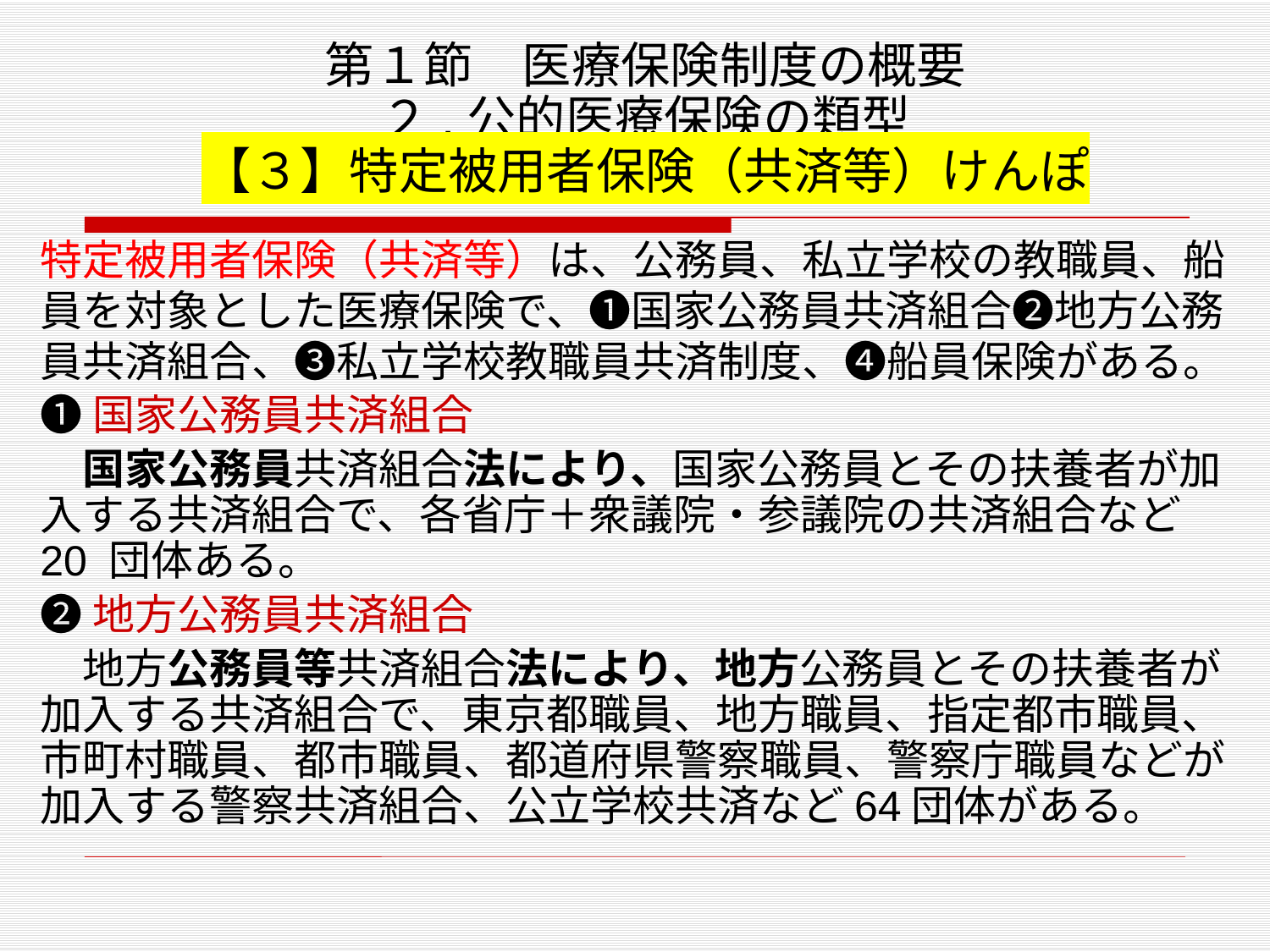

# 第１節　医療保険制度の概要 ２.公的医療保険の類型 【３】特定被用者保険（共済等）けんぽ
特定被用者保険（共済等）は、公務員、私立学校の教職員、船員を対象とした医療保険で、❶国家公務員共済組合❷地方公務員共済組合、❸私立学校教職員共済制度、❹船員保険がある。
❶国家公務員共済組合
　国家公務員共済組合法により、国家公務員とその扶養者が加入する共済組合で、各省庁＋衆議院・参議院の共済組合など20 団体ある。
❷地方公務員共済組合
　地方公務員等共済組合法により、地方公務員とその扶養者が加入する共済組合で、東京都職員、地方職員、指定都市職員、市町村職員、都市職員、都道府県警察職員、警察庁職員などが加入する警察共済組合、公立学校共済など64団体がある。